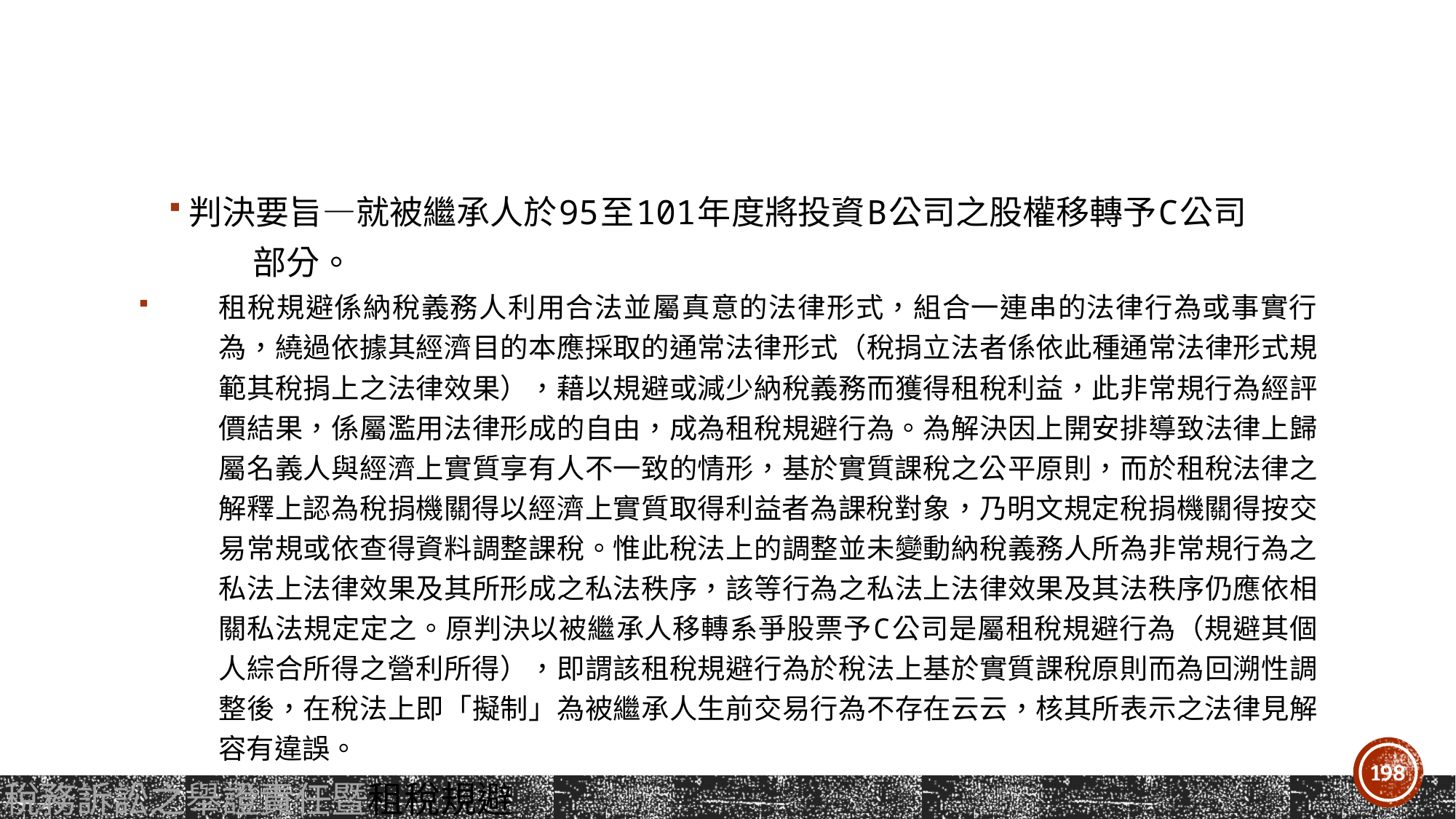

#

判決要旨—就被繼承人於95至101年度將投資B公司之股權移轉予C公司
           部分。
租稅規避係納稅義務人利用合法並屬真意的法律形式，組合一連串的法律行為或事實行為，繞過依據其經濟目的本應採取的通常法律形式（稅捐立法者係依此種通常法律形式規範其稅捐上之法律效果），藉以規避或減少納稅義務而獲得租稅利益，此非常規行為經評價結果，係屬濫用法律形成的自由，成為租稅規避行為。為解決因上開安排導致法律上歸屬名義人與經濟上實質享有人不一致的情形，基於實質課稅之公平原則，而於租稅法律之解釋上認為稅捐機關得以經濟上實質取得利益者為課稅對象，乃明文規定稅捐機關得按交易常規或依查得資料調整課稅。惟此稅法上的調整並未變動納稅義務人所為非常規行為之私法上法律效果及其所形成之私法秩序，該等行為之私法上法律效果及其法秩序仍應依相關私法規定定之。原判決以被繼承人移轉系爭股票予C公司是屬租稅規避行為（規避其個人綜合所得之營利所得），即謂該租稅規避行為於稅法上基於實質課稅原則而為回溯性調整後，在稅法上即「擬制」為被繼承人生前交易行為不存在云云，核其所表示之法律見解容有違誤。

198